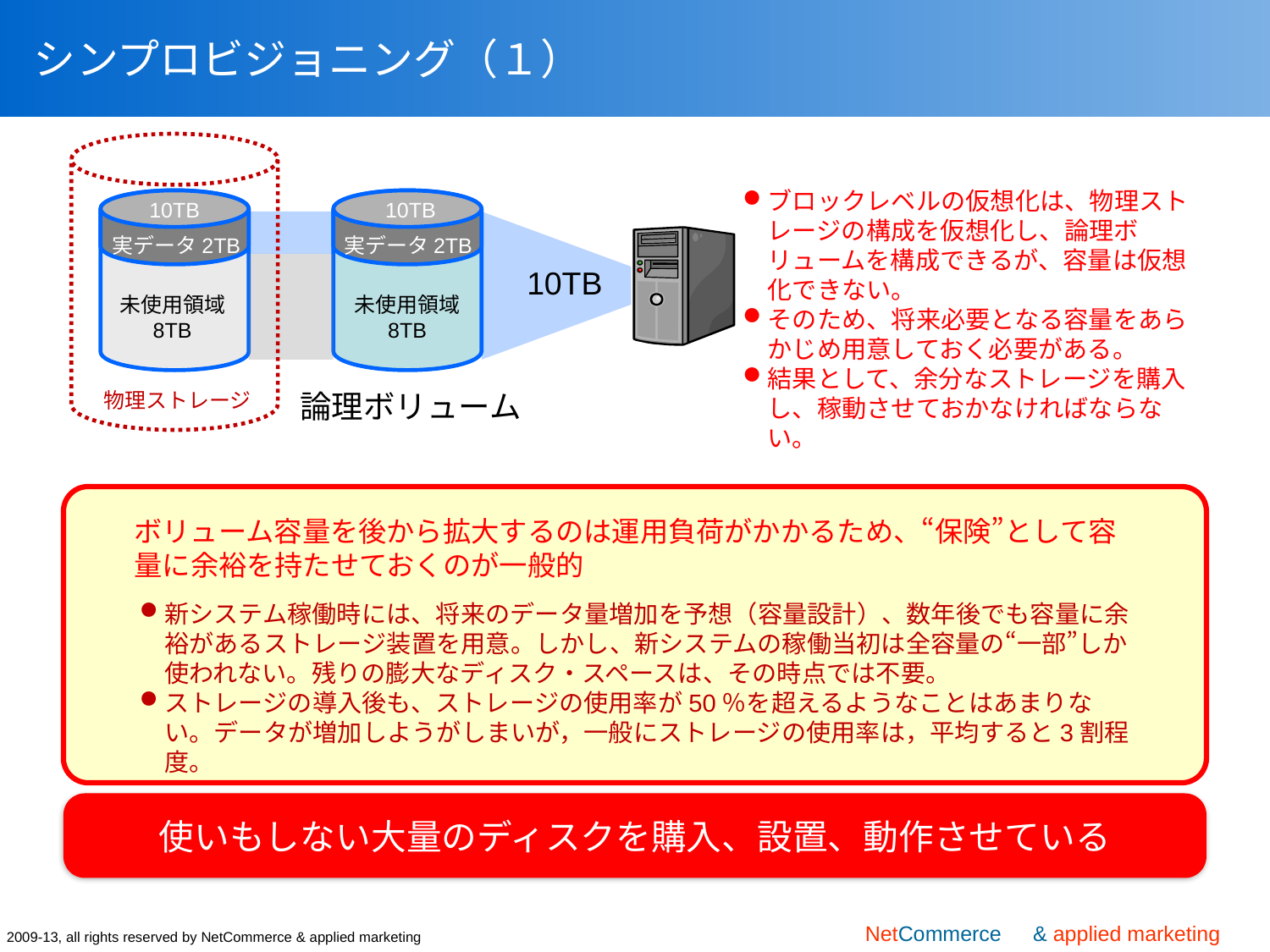

# シンプロビジョニング（１）

ブロックレベルの仮想化は、物理ストレージの構成を仮想化し、論理ボリュームを構成できるが、容量は仮想化できない。
そのため、将来必要となる容量をあらかじめ用意しておく必要がある。
結果として、余分なストレージを購入し、稼動させておかなければならない。

10TB

10TB

実データ2TB
実データ2TB

10TB
未使用領域
8TB
未使用領域
8TB
物理ストレージ
論理ボリューム

ボリューム容量を後から拡大するのは運用負荷がかかるため、“保険”として容量に余裕を持たせておくのが一般的
新システム稼働時には、将来のデータ量増加を予想（容量設計）、数年後でも容量に余裕があるストレージ装置を用意。しかし、新システムの稼働当初は全容量の“一部”しか使われない。残りの膨大なディスク・スペースは、その時点では不要。
ストレージの導入後も、ストレージの使用率が50％を超えるようなことはあまりない。データが増加しようがしまいが，一般にストレージの使用率は，平均すると3割程度。
使いもしない大量のディスクを購入、設置、動作させている